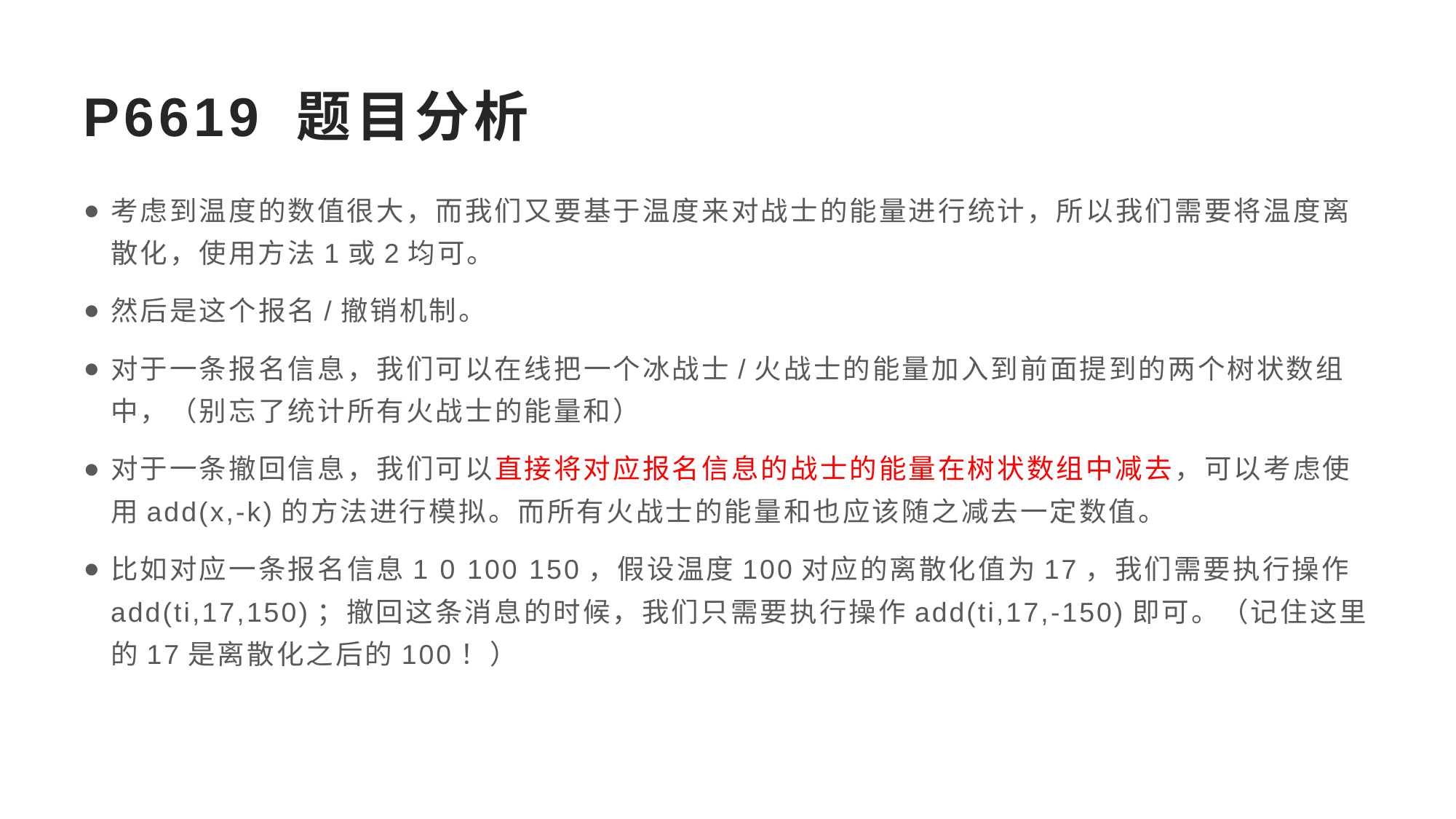

# P6619 题目分析
考虑到温度的数值很大，而我们又要基于温度来对战士的能量进行统计，所以我们需要将温度离散化，使用方法1或2均可。
然后是这个报名/撤销机制。
对于一条报名信息，我们可以在线把一个冰战士/火战士的能量加入到前面提到的两个树状数组中，（别忘了统计所有火战士的能量和）
对于一条撤回信息，我们可以直接将对应报名信息的战士的能量在树状数组中减去，可以考虑使用add(x,-k)的方法进行模拟。而所有火战士的能量和也应该随之减去一定数值。
比如对应一条报名信息1 0 100 150，假设温度100对应的离散化值为17，我们需要执行操作add(ti,17,150)；撤回这条消息的时候，我们只需要执行操作add(ti,17,-150)即可。（记住这里的17是离散化之后的100！）